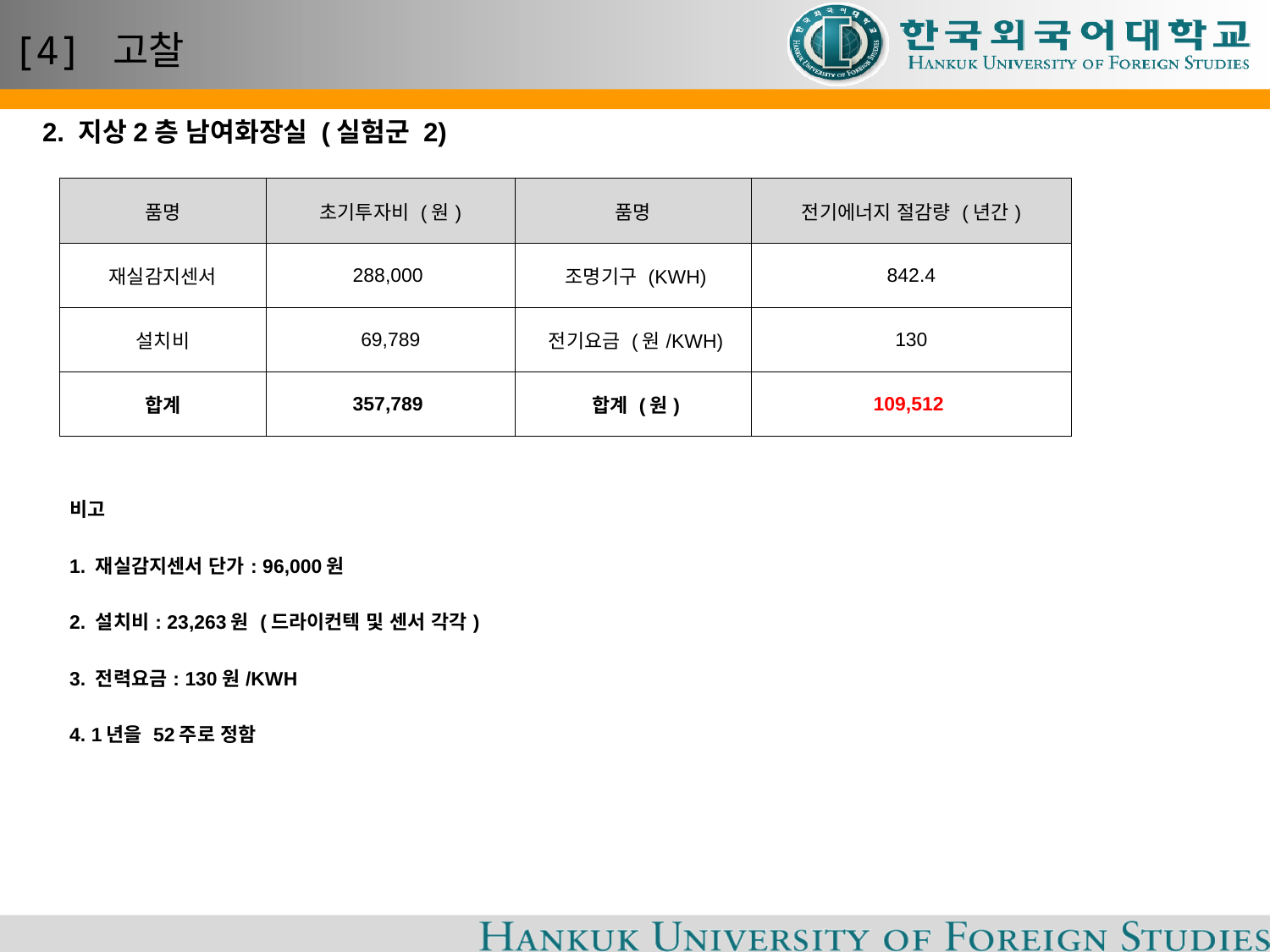

# [4] 고찰

2. 지상2층 남여화장실 (실험군 2)
| 품명 | 초기투자비 (원) | 품명 | 전기에너지 절감량 (년간) |
| --- | --- | --- | --- |
| 재실감지센서 | 288,000 | 조명기구 (KWH) | 842.4 |
| 설치비 | 69,789 | 전기요금 (원/KWH) | 130 |
| 합계 | 357,789 | 합계 (원) | 109,512 |
| 비고 1. 재실감지센서 단가: 96,000원 2. 설치비: 23,263원 (드라이컨텍 및 센서 각각) 3. 전력요금: 130원/KWH 4. 1년을 52주로 정함 |
| --- |